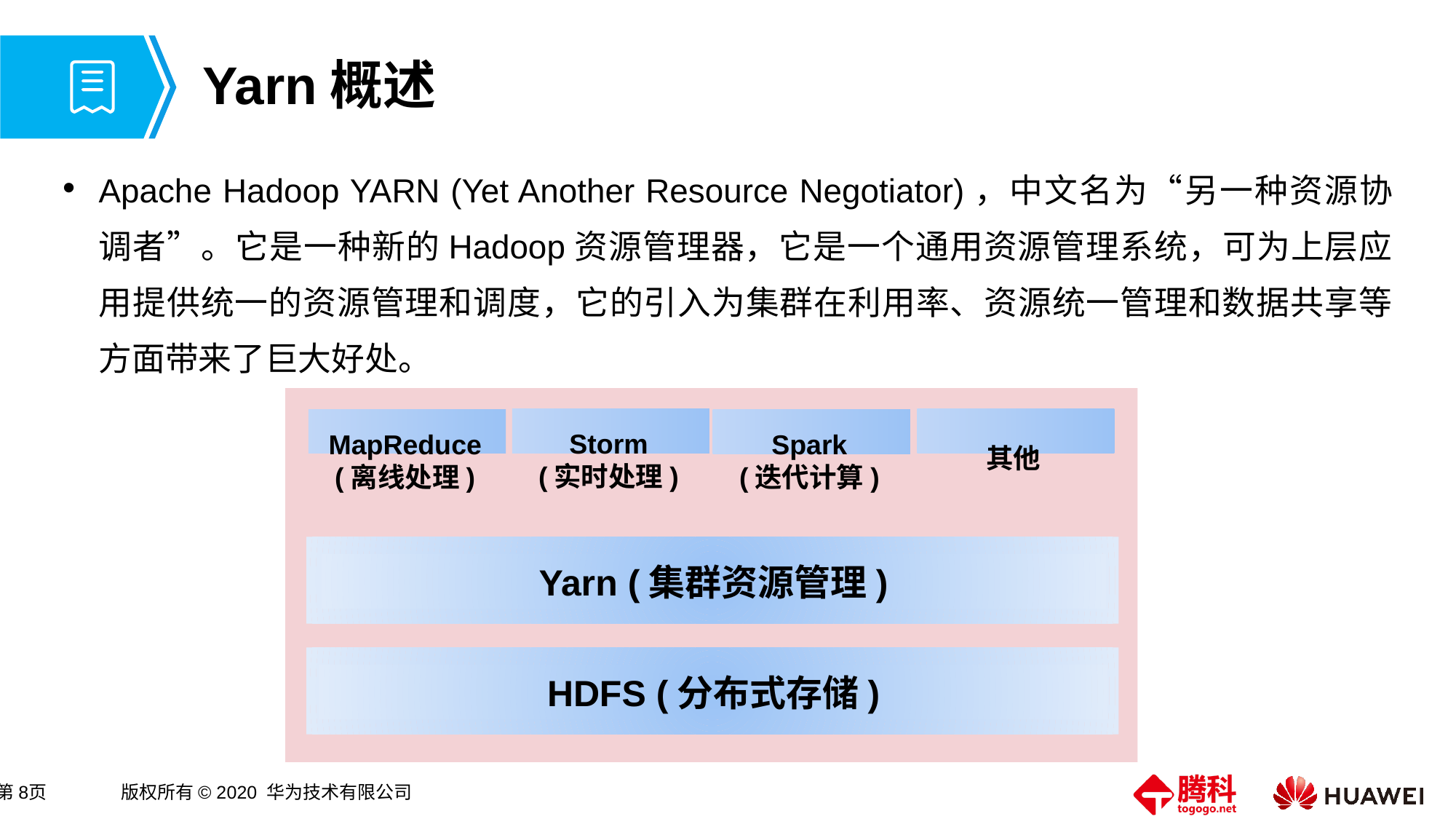

# Yarn概述
Apache Hadoop YARN (Yet Another Resource Negotiator)，中文名为“另一种资源协调者”。它是一种新的Hadoop资源管理器，它是一个通用资源管理系统，可为上层应用提供统一的资源管理和调度，它的引入为集群在利用率、资源统一管理和数据共享等方面带来了巨大好处。

Storm
(实时处理)

其他

MapReduce
(离线处理)

Spark
(迭代计算)

Yarn (集群资源管理)

HDFS (分布式存储)